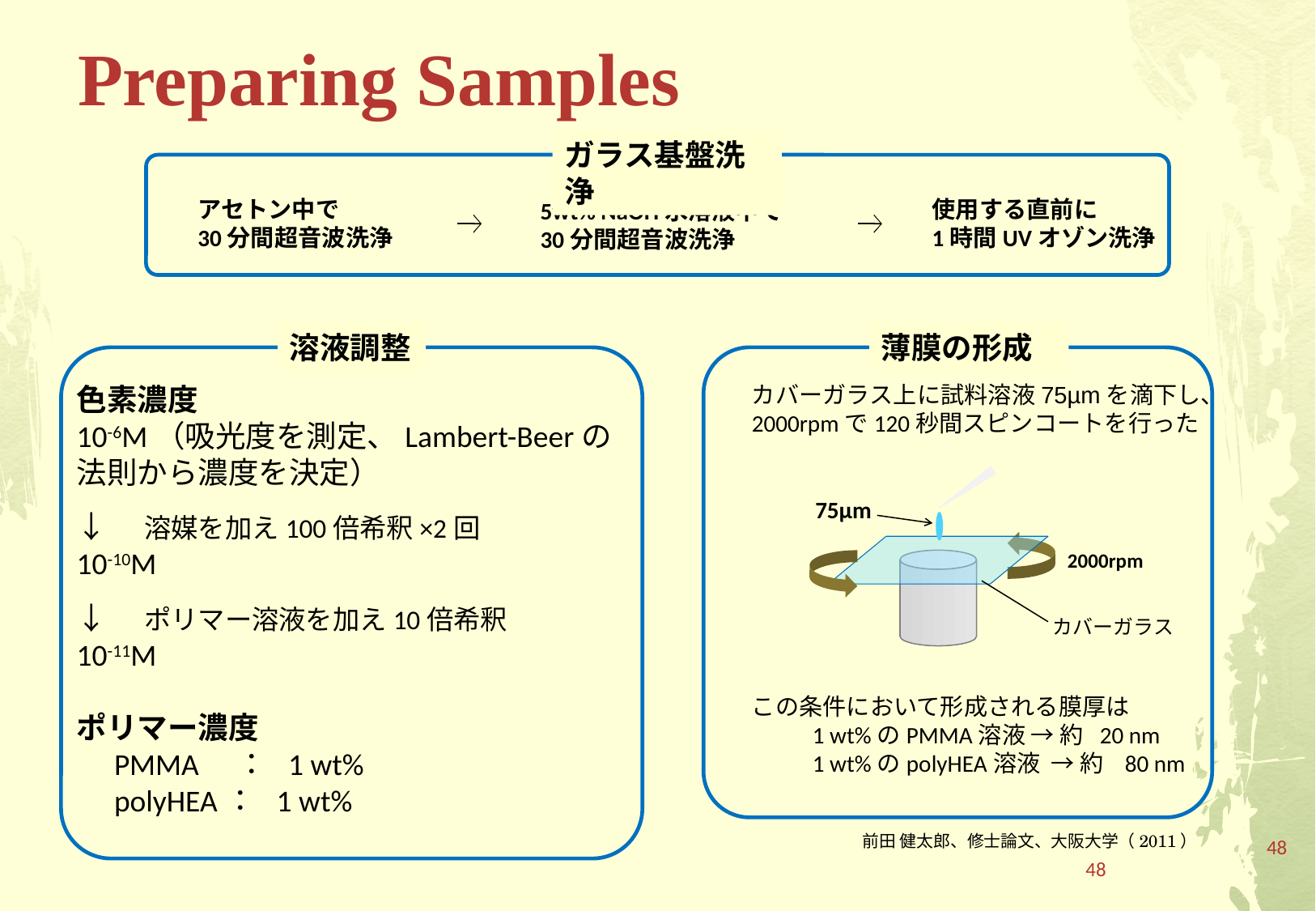

Preparing Samples
ガラス基盤洗浄

アセトン中で
30分間超音波洗浄
使用する直前に
1時間UVオゾン洗浄
5wt% NaOH水溶液中で
30分間超音波洗浄
溶液調整
薄膜の形成

色素濃度
10-6M（吸光度を測定、Lambert-Beerの法則から濃度を決定）
↓　溶媒を加え100倍希釈×2回
10-10M
↓　ポリマー溶液を加え10倍希釈
10-11M

ポリマー濃度
　PMMA　：  1 wt%
　polyHEA：  1 wt%
カバーガラス上に試料溶液75µmを滴下し、2000rpmで120秒間スピンコートを行った

この条件において形成される膜厚は
1 wt%のPMMA溶液 → 約  20 nm
1 wt%のpolyHEA溶液  → 約   80 nm

75µm

2000rpm

カバーガラス
48
前田 健太郎、修士論文、大阪大学（2011）
48